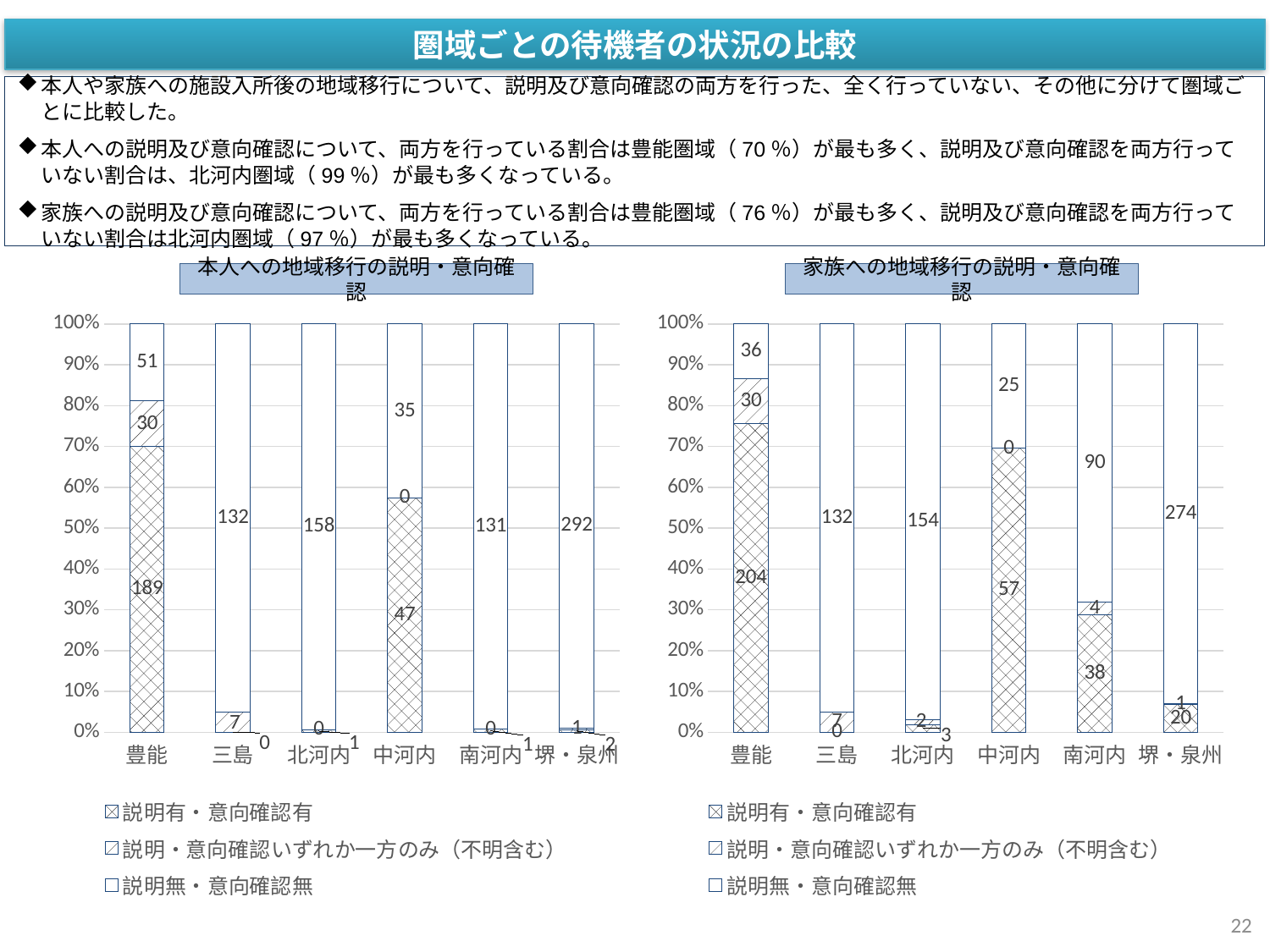

圏域ごとの待機者の状況の比較
本人や家族への施設入所後の地域移行について、説明及び意向確認の両方を行った、全く行っていない、その他に分けて圏域ごとに比較した。
本人への説明及び意向確認について、両方を行っている割合は豊能圏域（70％）が最も多く、説明及び意向確認を両方行っていない割合は、北河内圏域（99％）が最も多くなっている。
家族への説明及び意向確認について、両方を行っている割合は豊能圏域（76％）が最も多く、説明及び意向確認を両方行っていない割合は北河内圏域（97％）が最も多くなっている。
本人への地域移行の説明・意向確認
家族への地域移行の説明・意向確認

### Chart

| Category | 説明有・意向確認有 | 説明・意向確認いずれか一方のみ（不明含む） | 説明無・意向確認無 |
|---|---|---|---|
| 豊能 | 189.0 | 30.0 | 51.0 |
| 三島 | 0.0 | 7.0 | 132.0 |
| 北河内 | 1.0 | 0.0 | 158.0 |
| 中河内 | 47.0 | 0.0 | 35.0 |
| 南河内 | 1.0 | 0.0 | 131.0 |
| 堺・泉州 | 2.0 | 1.0 | 292.0 |

### Chart

| Category | 説明有・意向確認有 | 説明・意向確認いずれか一方のみ（不明含む） | 説明無・意向確認無 |
|---|---|---|---|
| 豊能 | 204.0 | 30.0 | 36.0 |
| 三島 | 0.0 | 7.0 | 132.0 |
| 北河内 | 3.0 | 2.0 | 154.0 |
| 中河内 | 57.0 | 0.0 | 25.0 |
| 南河内 | 38.0 | 4.0 | 90.0 |
| 堺・泉州 | 20.0 | 1.0 | 274.0 |
22